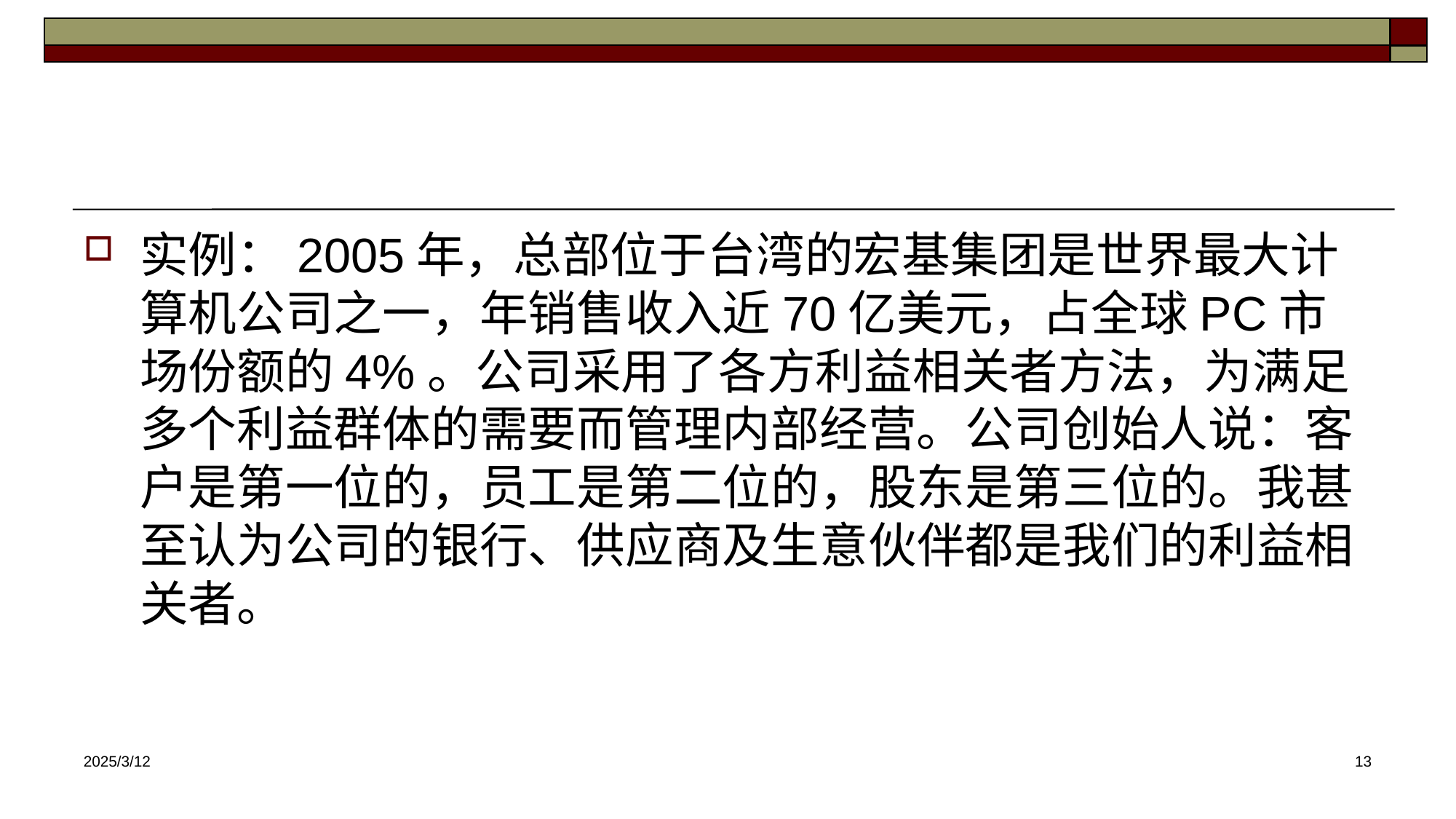

#
实例：2005年，总部位于台湾的宏基集团是世界最大计算机公司之一，年销售收入近70亿美元，占全球PC市场份额的4%。公司采用了各方利益相关者方法，为满足多个利益群体的需要而管理内部经营。公司创始人说：客户是第一位的，员工是第二位的，股东是第三位的。我甚至认为公司的银行、供应商及生意伙伴都是我们的利益相关者。
2025/3/12
13